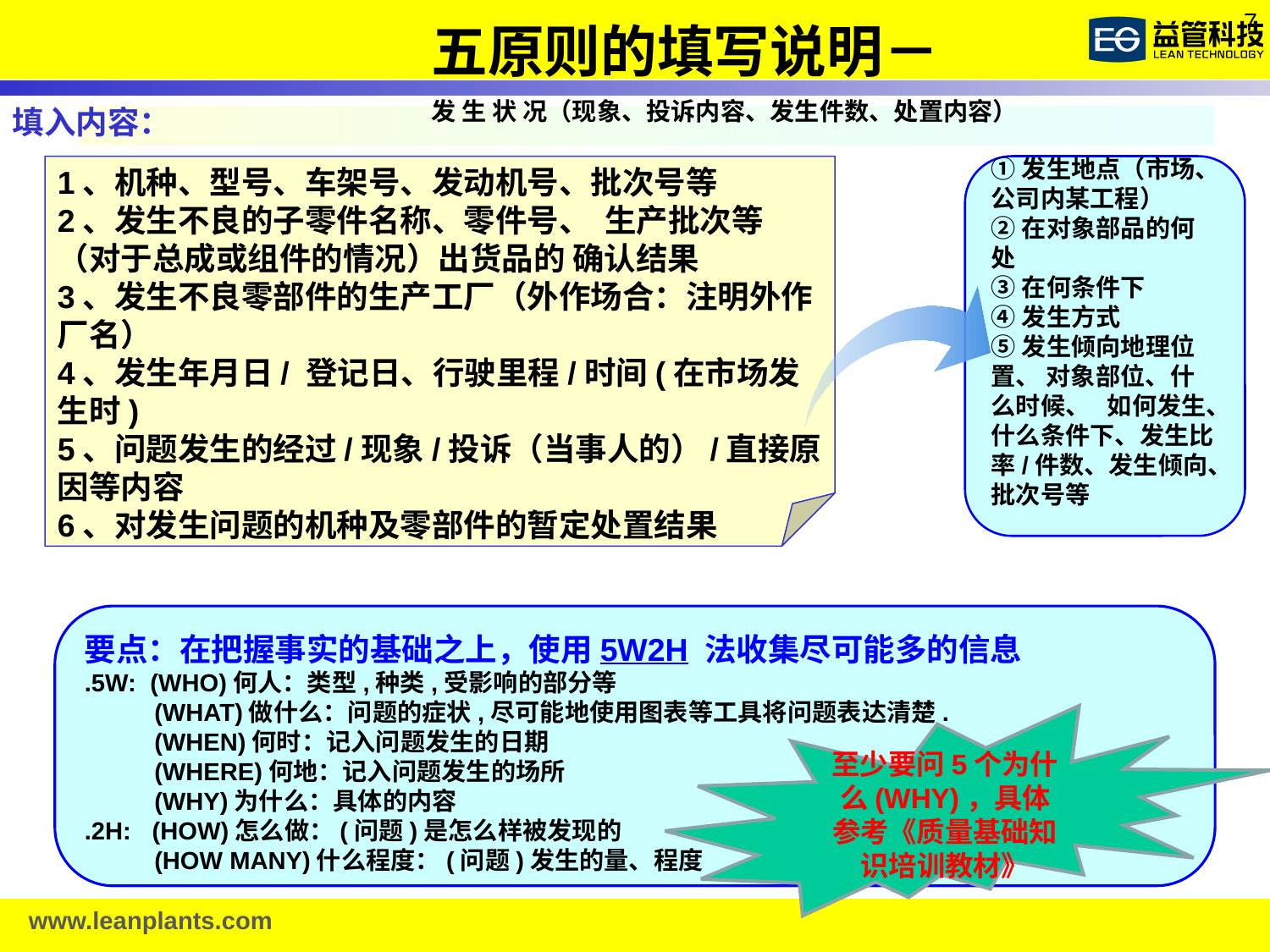

7
五原则的填写说明－
发 生 状 况（现象、投诉内容、发生件数、处置内容）

填入内容：
1、机种、型号、车架号、发动机号、批次号等
2、发生不良的子零件名称、零件号、  生产批次等（对于总成或组件的情况）出货品的 确认结果
3、发生不良零部件的生产工厂（外作场合：注明外作厂名）
4、发生年月日/ 登记日、行驶里程/时间(在市场发生时)
5、问题发生的经过/现象/投诉（当事人的）/直接原因等内容
6、对发生问题的机种及零部件的暂定处置结果
①发生地点（市场、公司内某工程）
②在对象部品的何处
③在何条件下
④发生方式
⑤发生倾向地理位置、 对象部位、什么时候、   如何发生、什么条件下、发生比率/件数、发生倾向、批次号等

要点：在把握事实的基础之上，使用5W2H 法收集尽可能多的信息
.5W:  (WHO)何人：类型,种类,受影响的部分等
          (WHAT)做什么：问题的症状,尽可能地使用图表等工具将问题表达清楚.
          (WHEN)何时：记入问题发生的日期
          (WHERE)何地：记入问题发生的场所
          (WHY)为什么：具体的内容
.2H:   (HOW)怎么做：(问题)是怎么样被发现的
          (HOW MANY)什么程度：(问题)发生的量、程度
至少要问5个为什么(WHY)，具体参考《质量基础知识培训教材》